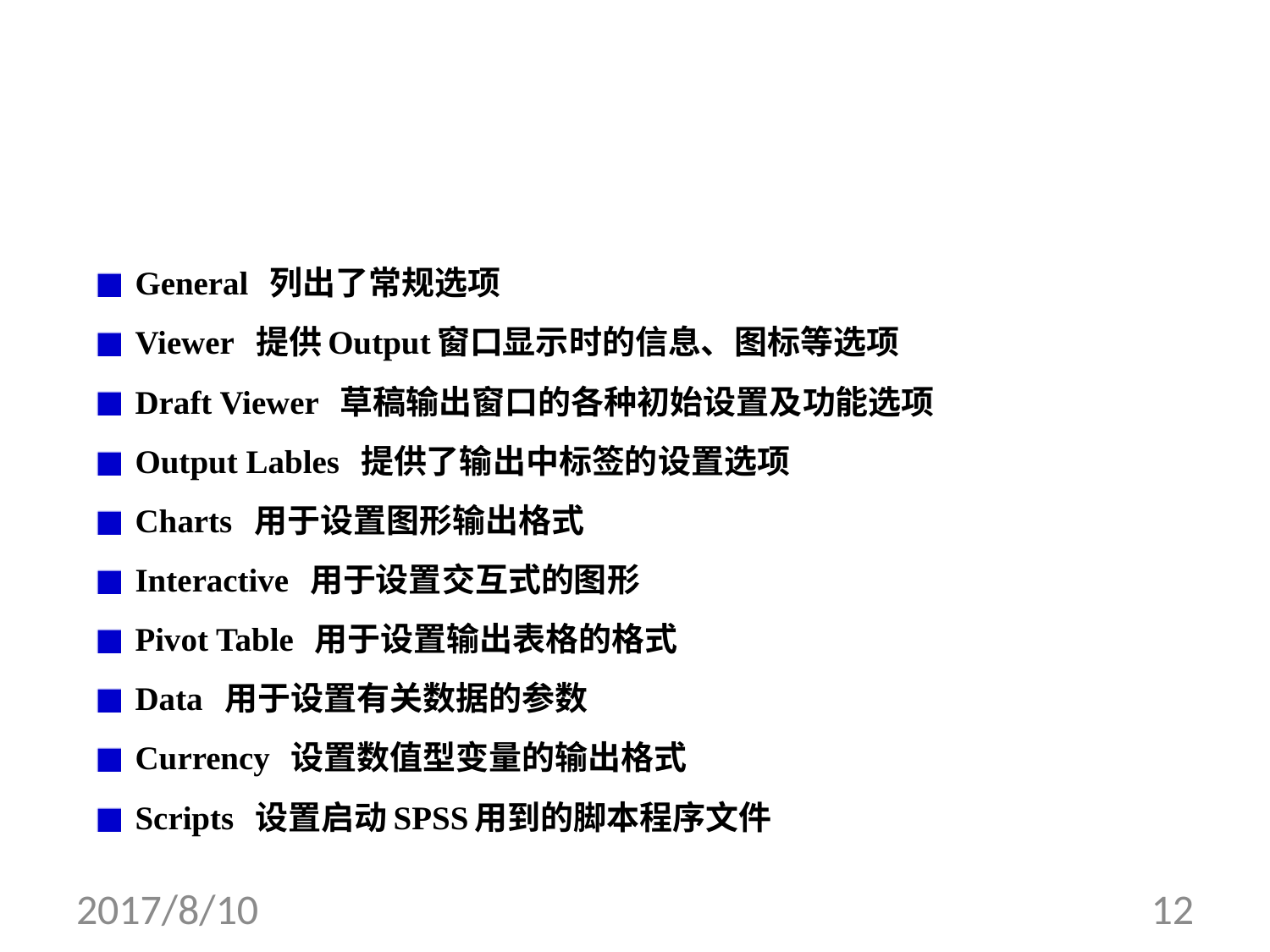

#
General  列出了常规选项
Viewer  提供Output窗口显示时的信息、图标等选项
Draft Viewer  草稿输出窗口的各种初始设置及功能选项
Output Lables  提供了输出中标签的设置选项
Charts  用于设置图形输出格式
Interactive  用于设置交互式的图形
Pivot Table  用于设置输出表格的格式
Data  用于设置有关数据的参数
Currency  设置数值型变量的输出格式
Scripts  设置启动SPSS用到的脚本程序文件
2017/8/10
12